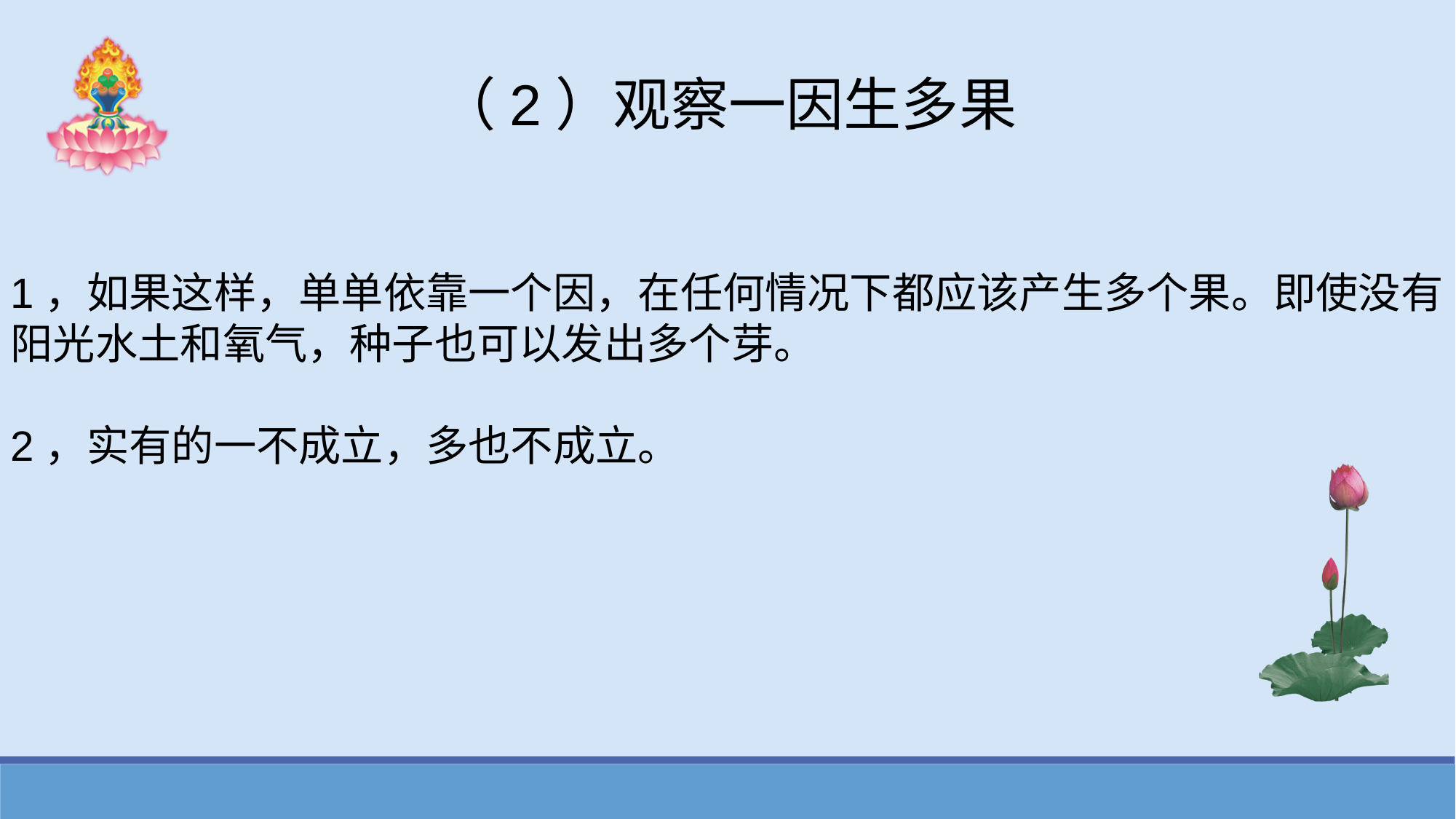

（2）观察一因生多果
1，如果这样，单单依靠一个因，在任何情况下都应该产生多个果。即使没有阳光水土和氧气，种子也可以发出多个芽。

2，实有的一不成立，多也不成立。